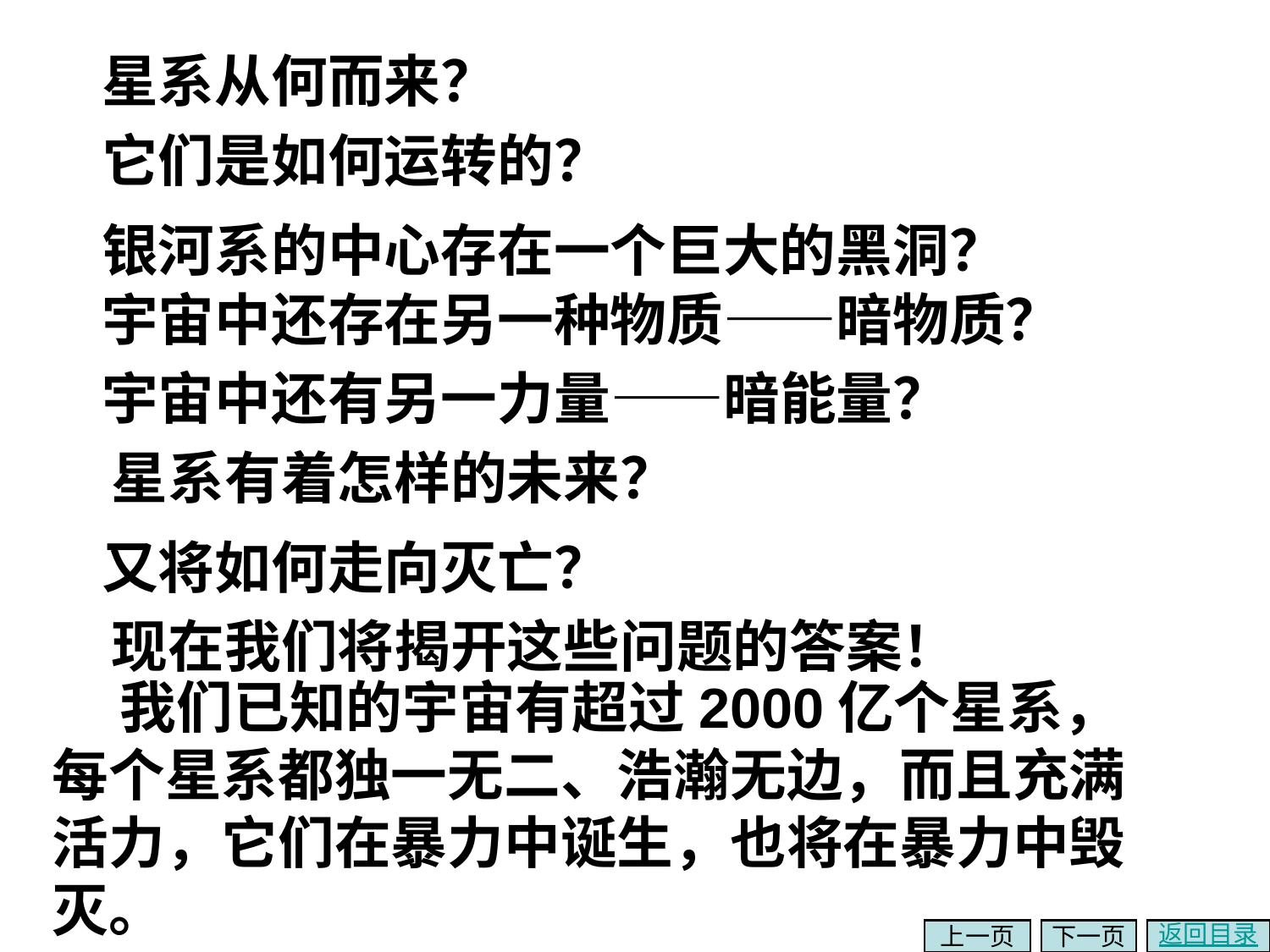

星系从何而来？
它们是如何运转的？
银河系的中心存在一个巨大的黑洞？
宇宙中还存在另一种物质——暗物质？
宇宙中还有另一力量——暗能量？
星系有着怎样的未来？
又将如何走向灭亡？
现在我们将揭开这些问题的答案！

     我们已知的宇宙有超过2000亿个星系，每个星系都独一无二、浩瀚无边，而且充满活力，它们在暴力中诞生，也将在暴力中毁灭。
上一页
下一页
返回目录